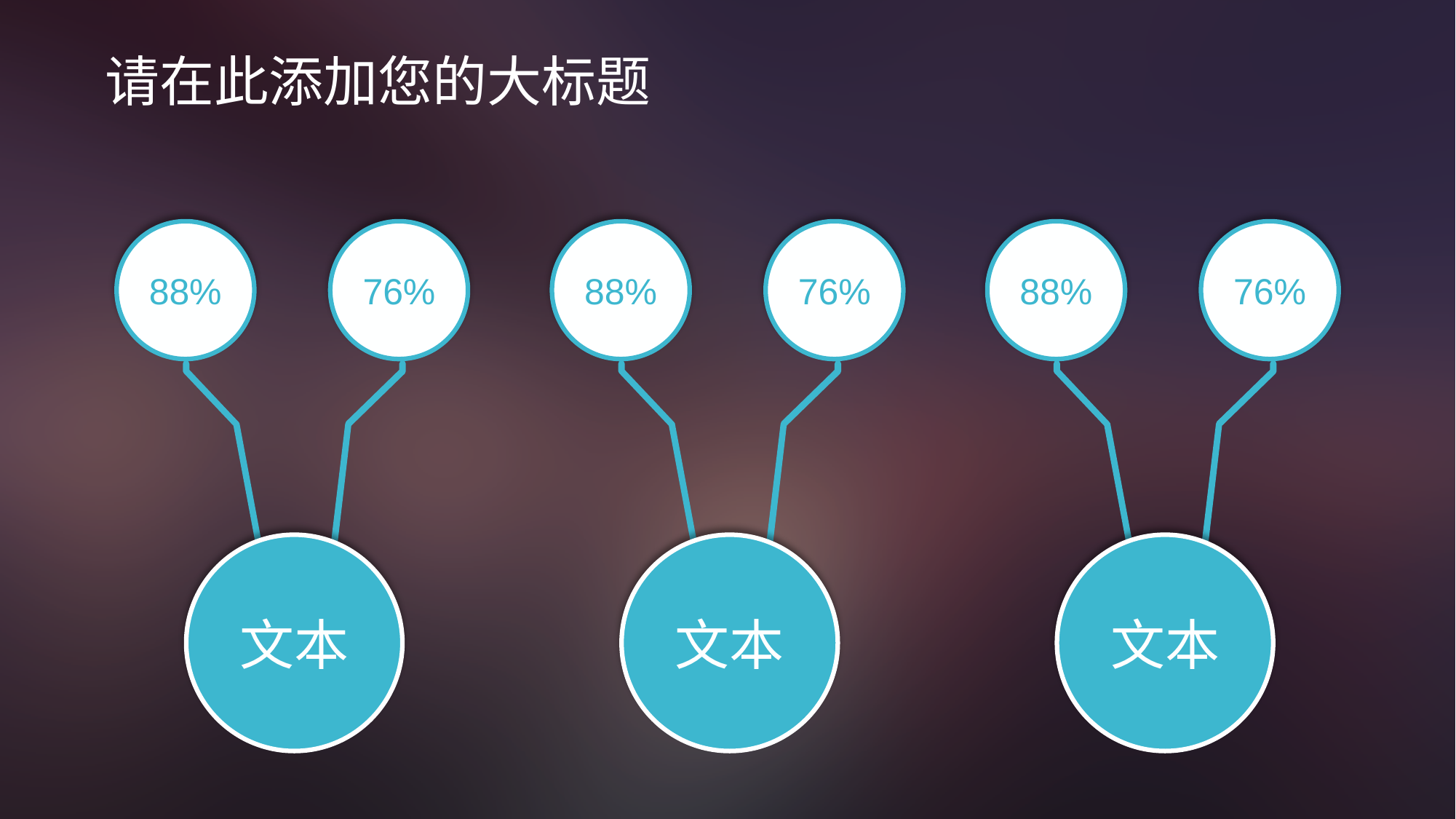

# 请在此添加您的大标题
88%
76%
88%
76%
88%
76%

文本
文本
文本